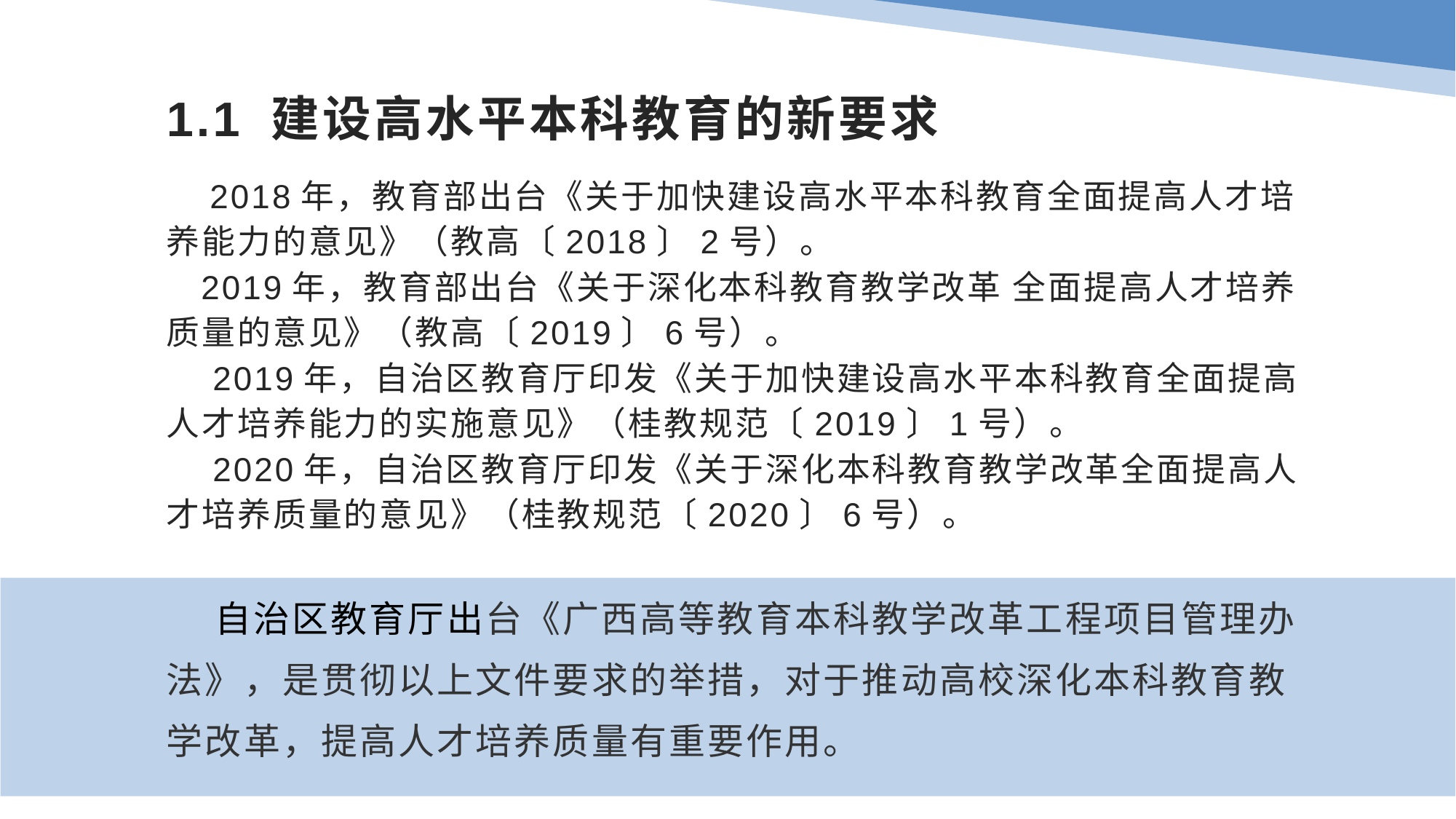

# 1.1 建设高水平本科教育的新要求
    2018年，教育部出台《关于加快建设高水平本科教育全面提高人才培养能力的意见》（教高〔2018〕2号）。
   2019年，教育部出台《关于深化本科教育教学改革 全面提高人才培养质量的意见》（教高〔2019〕6号）。
    2019年，自治区教育厅印发《关于加快建设高水平本科教育全面提高人才培养能力的实施意见》（桂教规范〔2019〕1号）。
    2020年，自治区教育厅印发《关于深化本科教育教学改革全面提高人才培养质量的意见》（桂教规范〔2020〕6号）。
    自治区教育厅出台《广西高等教育本科教学改革工程项目管理办法》，是贯彻以上文件要求的举措，对于推动高校深化本科教育教学改革，提高人才培养质量有重要作用。